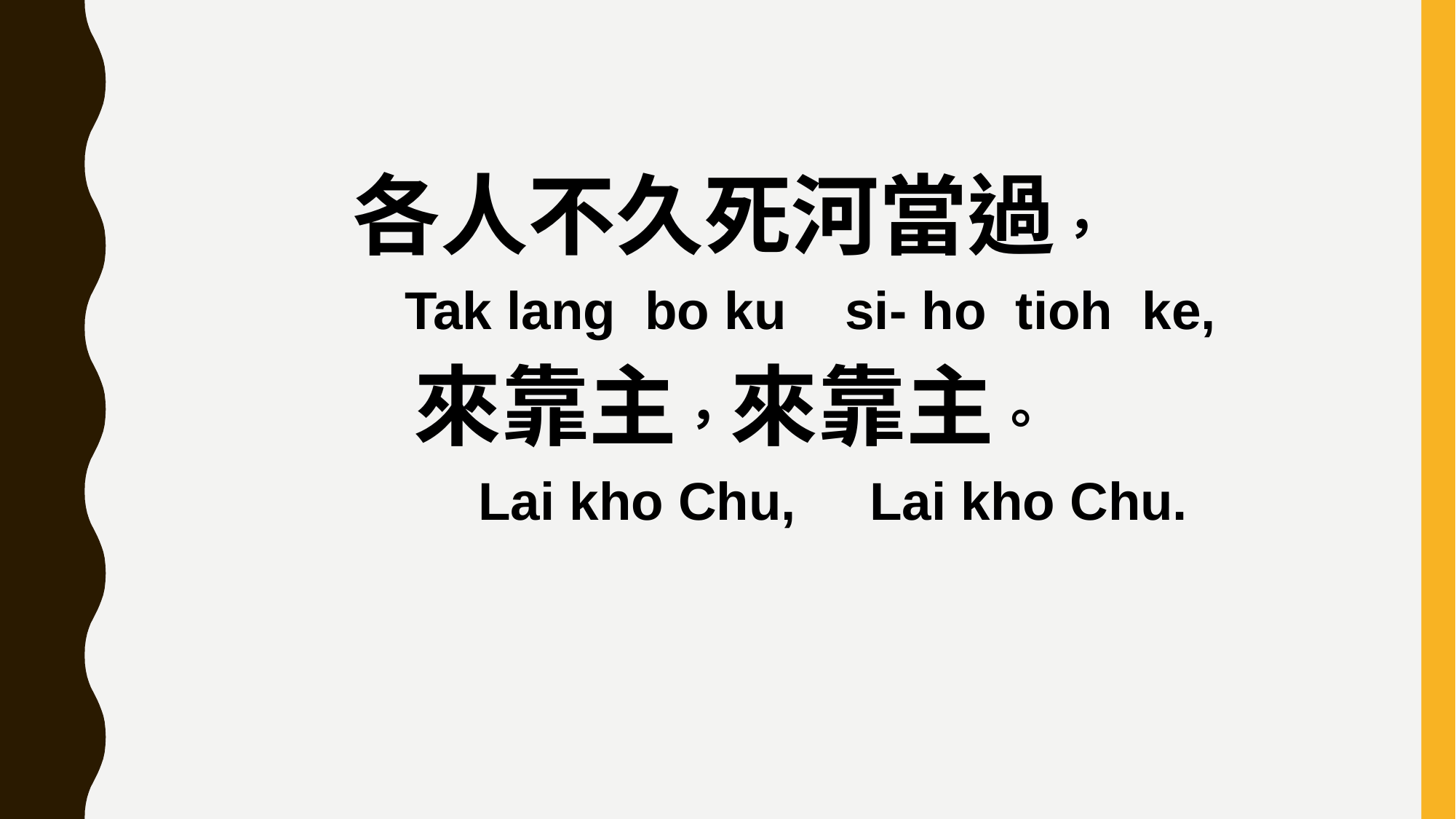

各人不久死河當過，
              Tak lang  bo ku    si- ho  tioh  ke,
來靠主，來靠主。
                   Lai kho Chu,     Lai kho Chu.